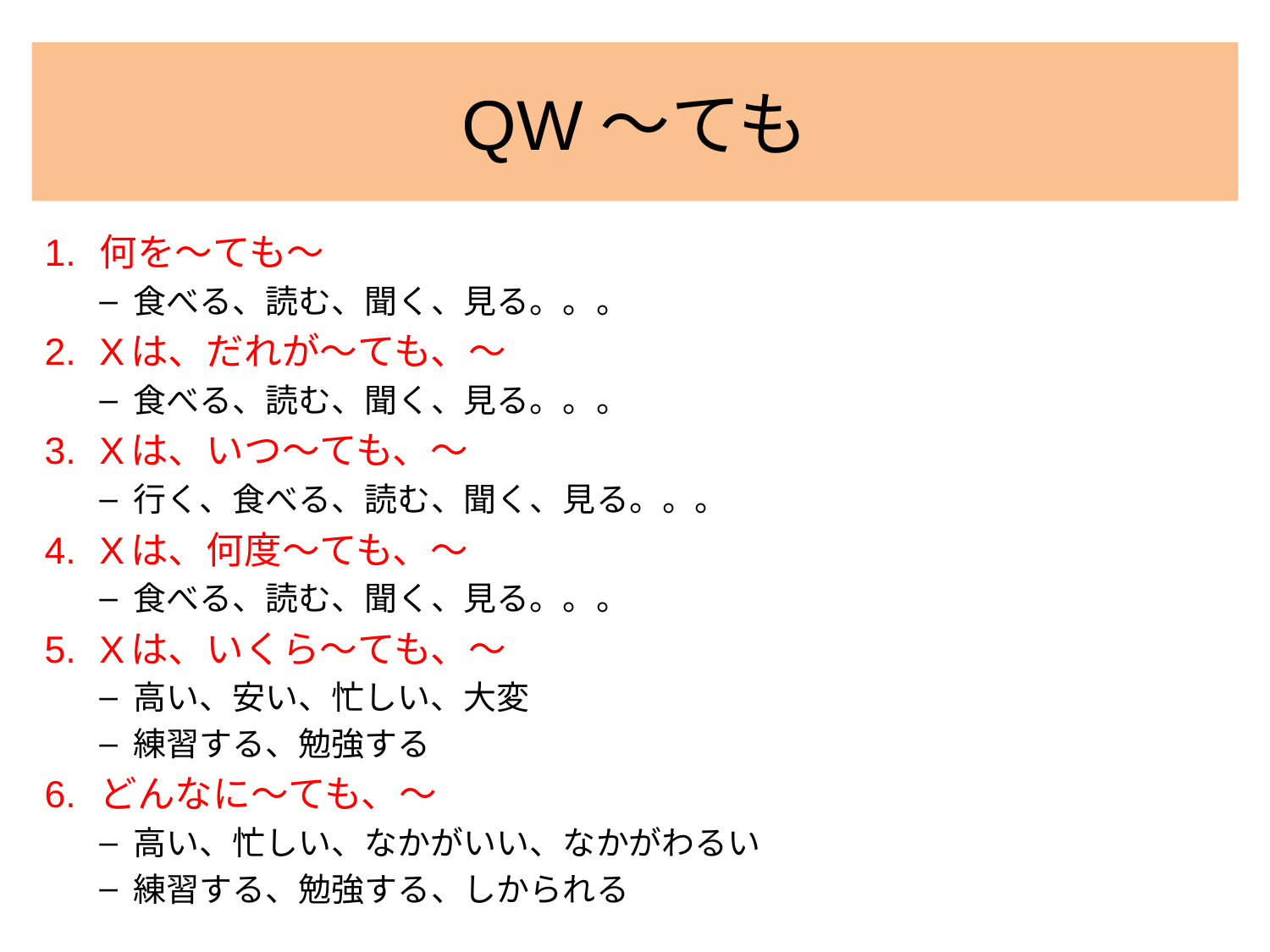

# QW〜ても
何を〜ても〜
食べる、読む、聞く、見る。。。
Xは、だれが〜ても、〜
食べる、読む、聞く、見る。。。
Xは、いつ〜ても、〜
行く、食べる、読む、聞く、見る。。。
Xは、何度〜ても、〜
食べる、読む、聞く、見る。。。
Xは、いくら〜ても、〜
高い、安い、忙しい、大変
練習する、勉強する
どんなに〜ても、〜
高い、忙しい、なかがいい、なかがわるい
練習する、勉強する、しかられる